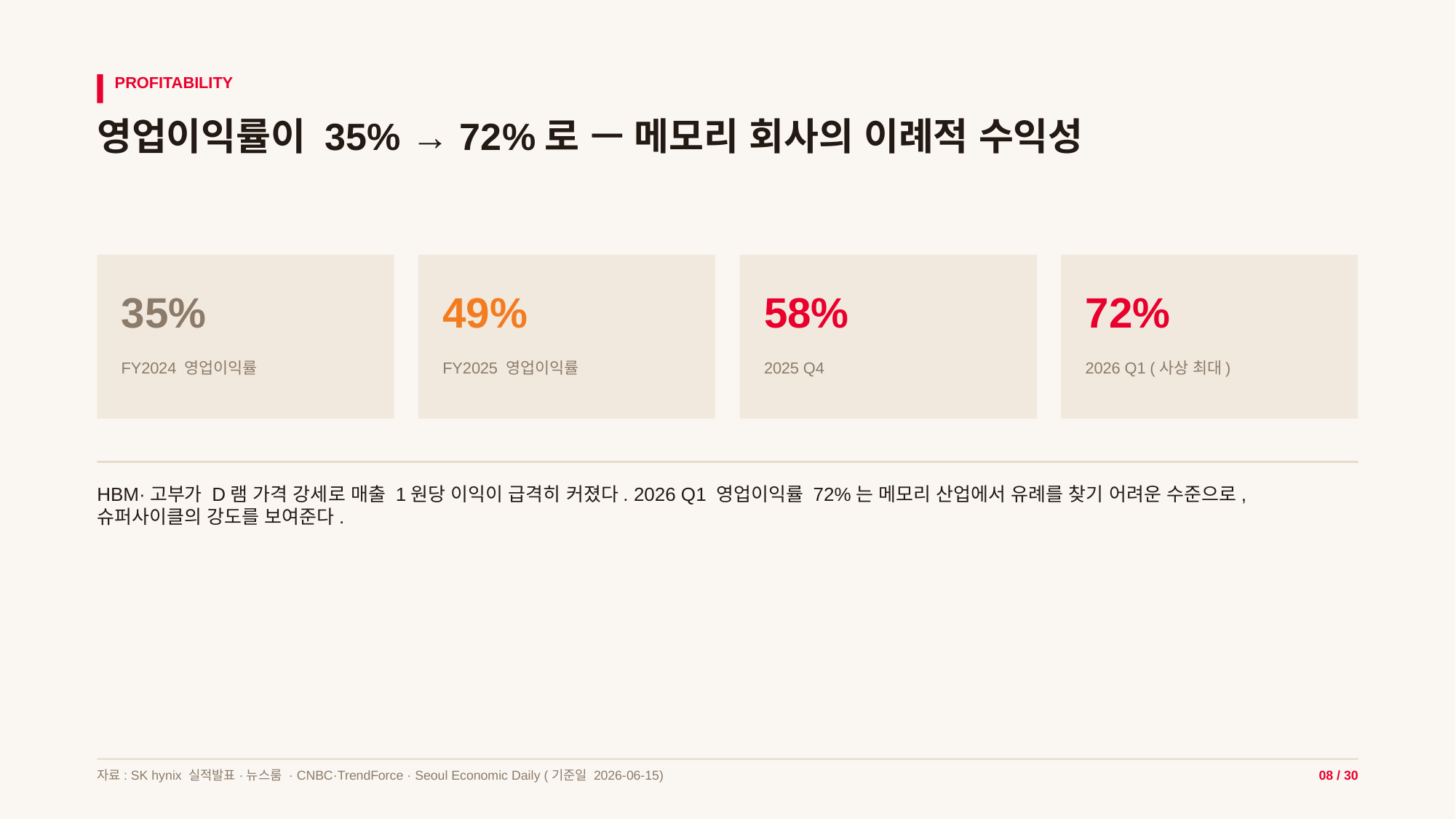

PROFITABILITY

영업이익률이 35% → 72%로 — 메모리 회사의 이례적 수익성

35%
49%
58%
72%
FY2024 영업이익률
FY2025 영업이익률
2025 Q4
2026 Q1 (사상 최대)

HBM·고부가 D램 가격 강세로 매출 1원당 이익이 급격히 커졌다. 2026 Q1 영업이익률 72%는 메모리 산업에서 유례를 찾기 어려운 수준으로, 슈퍼사이클의 강도를 보여준다.

자료: SK hynix 실적발표·뉴스룸 · CNBC·TrendForce · Seoul Economic Daily (기준일 2026-06-15)
08 / 30